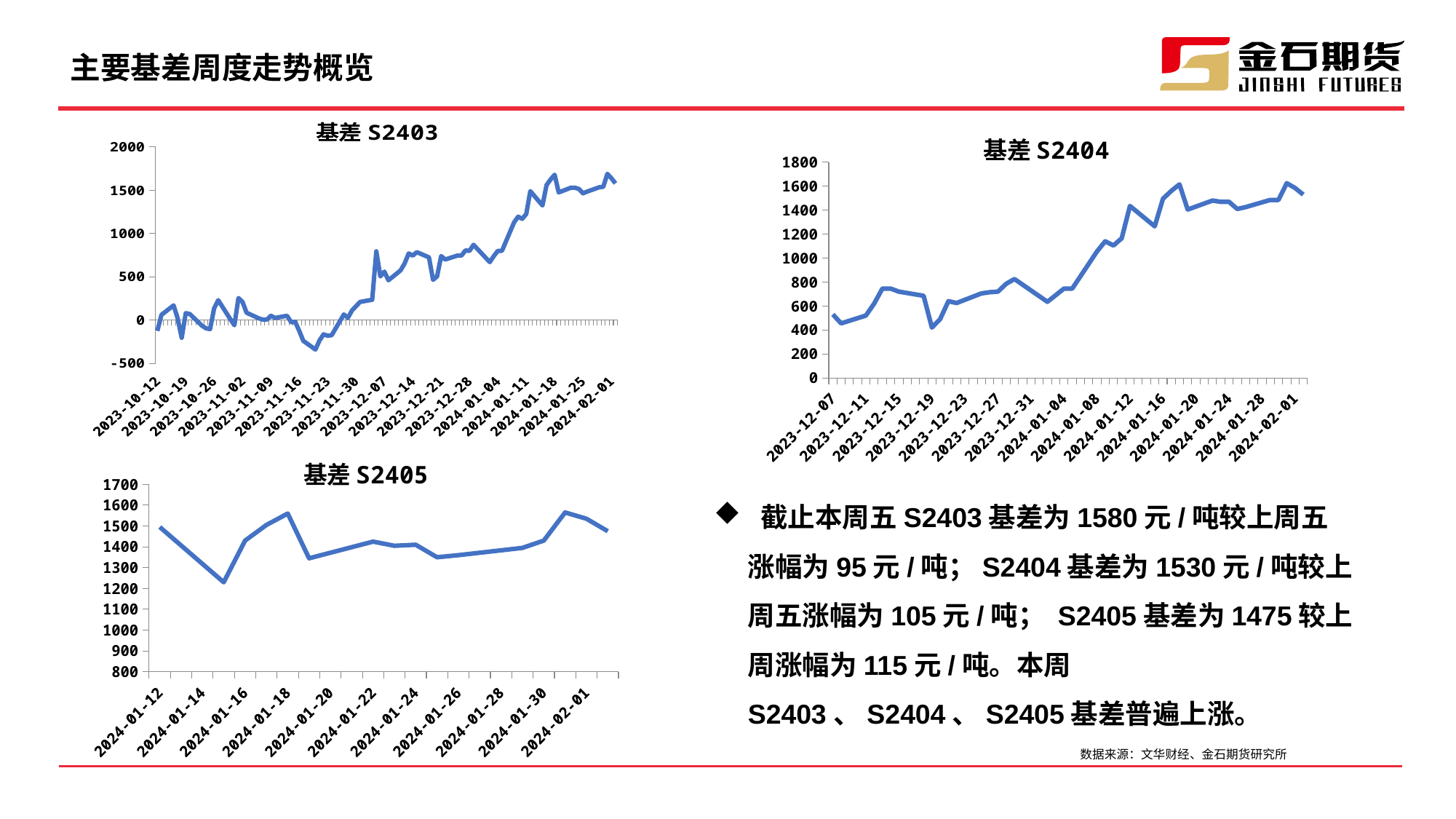

# 主要基差周度走势概览

### Chart:

| Category | 基差S2403 |
|---|---|
| 45324 | 1580.0 |
| 45323 | 1640.0 |
| 45322 | 1690.0 |
| 45321 | 1540.0 |
| 45320 | 1535.0 |
| 45317 | 1485.0 |
| 45316 | 1465.0 |
| 45315 | 1515.0 |
| 45314 | 1530.0 |
| 45313 | 1530.0 |
| 45310 | 1475.0 |
| 45309 | 1680.0 |
| 45308 | 1625.0 |
| 45307 | 1560.0 |
| 45306 | 1325.0 |
| 45303 | 1490.0 |
| 45302 | 1225.0 |
| 45301 | 1170.0 |
| 45300 | 1195.0 |
| 45299 | 1130.0 |
| 45296 | 800.0 |
| 45295 | 800.0 |
| 45294 | 740.0 |
| 45293 | 670.0 |
| 45289 | 870.0 |
| 45288 | 800.0 |
| 45287 | 805.0 |
| 45286 | 745.0 |
| 45285 | 745.0 |
| 45282 | 700.0 |
| 45281 | 740.0 |
| 45280 | 505.0 |
| 45279 | 465.0 |
| 45278 | 725.0 |
| 45275 | 785.0 |
| 45274 | 745.0 |
| 45273 | 770.0 |
| 45272 | 655.0 |
| 45271 | 575.0 |
| 45268 | 460.0 |
| 45267 | 560.0 |
| 45266 | 505.0 |
| 45265 | 795.0 |
| 45264 | 235.0 |
| 45261 | 210.0 |
| 45260 | 160.0 |
| 45259 | 110.0 |
| 45258 | 25.0 |
| 45257 | 65.0 |
| 45254 | -175.0 |
| 45253 | -180.0 |
| 45252 | -165.0 |
| 45251 | -235.0 |
| 45250 | -340.0 |
| 45247 | -240.0 |
| 45246 | -125.0 |
| 45245 | -20.0 |
| 45244 | -25.0 |
| 45243 | 50.0 |
| 45240 | 25.0 |
| 45239 | 50.0 |
| 45238 | 5.0 |
| 45237 | 5.0 |
| 45236 | 20.0 |
| 45233 | 85.0 |
| 45232 | 210.0 |
| 45231 | 255.0 |
| 45230 | -60.0 |
| 45229 | 10.0 |
| 45226 | 230.0 |
| 45225 | 135.0 |
| 45224 | -105.0 |
| 45223 | -95.0 |
| 45222 | -65.0 |
| 45219 | 70.0 |
| 45218 | 80.0 |
| 45217 | -205.0 |
| 45216 | 20.0 |
| 45215 | 170.0 |
| 45212 | 60.0 |
| 45211 | -125.0 |

### Chart:

| Category | 基差S2404 |
|---|---|
| 45324 | 1530.0 |
| 45323 | 1585.0 |
| 45322 | 1625.0 |
| 45321 | 1485.0 |
| 45320 | 1485.0 |
| 45317 | 1425.0 |
| 45316 | 1410.0 |
| 45315 | 1470.0 |
| 45314 | 1470.0 |
| 45313 | 1480.0 |
| 45310 | 1405.0 |
| 45309 | 1615.0 |
| 45308 | 1560.0 |
| 45307 | 1495.0 |
| 45306 | 1265.0 |
| 45303 | 1435.0 |
| 45302 | 1165.0 |
| 45301 | 1105.0 |
| 45300 | 1140.0 |
| 45299 | 1055.0 |
| 45296 | 745.0 |
| 45295 | 745.0 |
| 45294 | 690.0 |
| 45293 | 635.0 |
| 45289 | 825.0 |
| 45288 | 785.0 |
| 45287 | 720.0 |
| 45286 | 715.0 |
| 45285 | 705.0 |
| 45282 | 625.0 |
| 45281 | 640.0 |
| 45280 | 490.0 |
| 45279 | 420.0 |
| 45278 | 685.0 |
| 45275 | 720.0 |
| 45274 | 745.0 |
| 45273 | 745.0 |
| 45272 | 620.0 |
| 45271 | 520.0 |
| 45268 | 455.0 |
| 45267 | 530.0 |

### Chart:

| Category | 基差S2405 |
|---|---|
| 45324 | 1475.0 |
| 45323 | 1535.0 |
| 45322 | 1565.0 |
| 45321 | 1430.0 |
| 45320 | 1395.0 |
| 45317 | 1360.0 |
| 45316 | 1350.0 |
| 45315 | 1410.0 |
| 45314 | 1405.0 |
| 45313 | 1425.0 |
| 45310 | 1345.0 |
| 45309 | 1560.0 |
| 45308 | 1505.0 |
| 45307 | 1430.0 |
| 45306 | 1230.0 |
| 45303 | 1495.0 |
 截止本周五S2403基差为1580元/吨较上周五涨幅为95元/吨；S2404基差为1530元/吨较上周五涨幅为105元/吨； S2405基差为1475较上周涨幅为115元/吨。本周S2403、S2404、S2405基差普遍上涨。
数据来源：文华财经、金石期货研究所